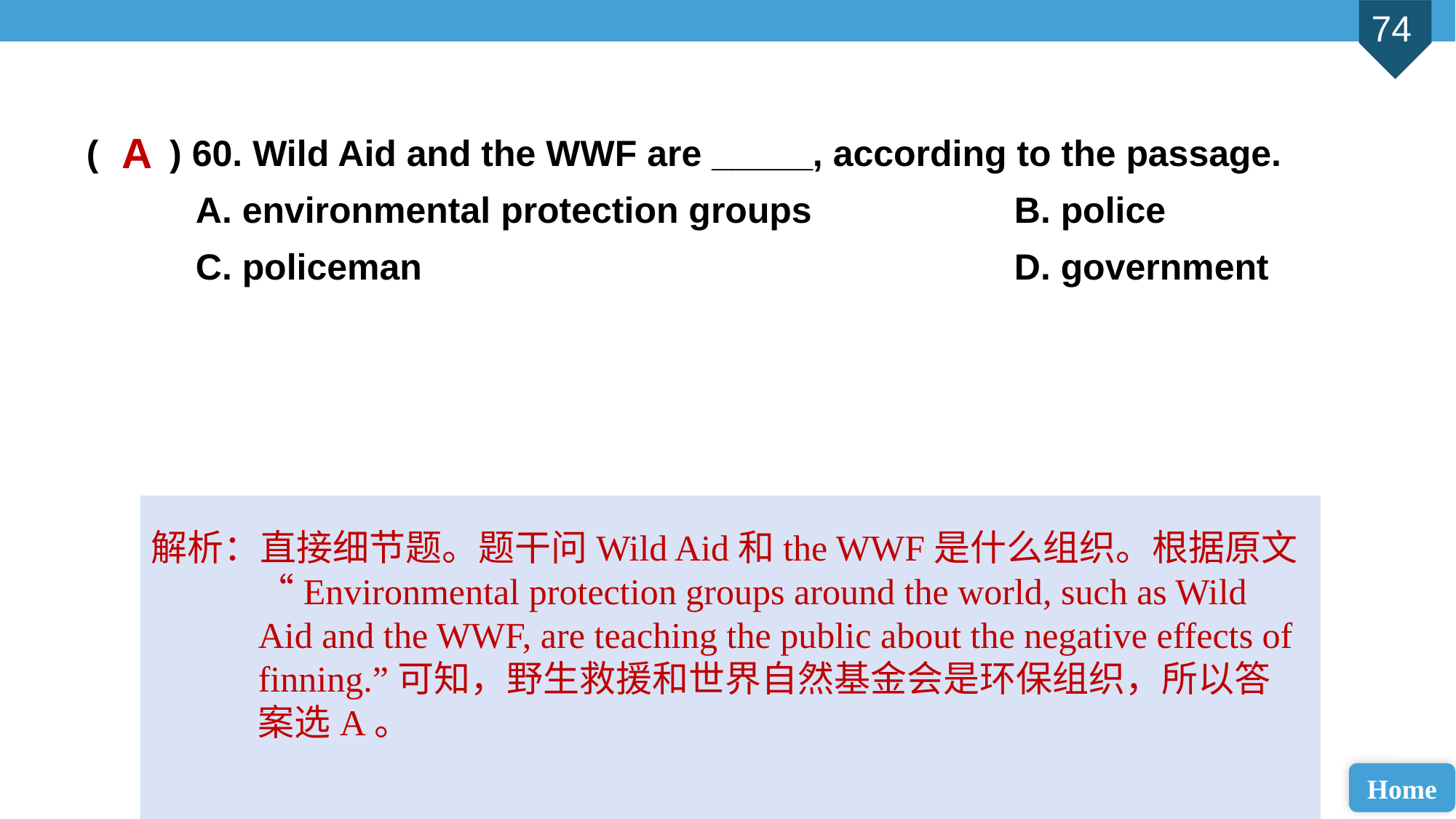

(       ) 60. Wild Aid and the WWF are _____, according to the passage.
A. environmental protection groups 		B. police
C. policeman 						D. government
A

解析：直接细节题。题干问Wild Aid和the WWF是什么组织。根据原文“Environmental protection groups around the world, such as Wild Aid and the WWF, are teaching the public about the negative effects of finning.”可知，野生救援和世界自然基金会是环保组织，所以答案选A。